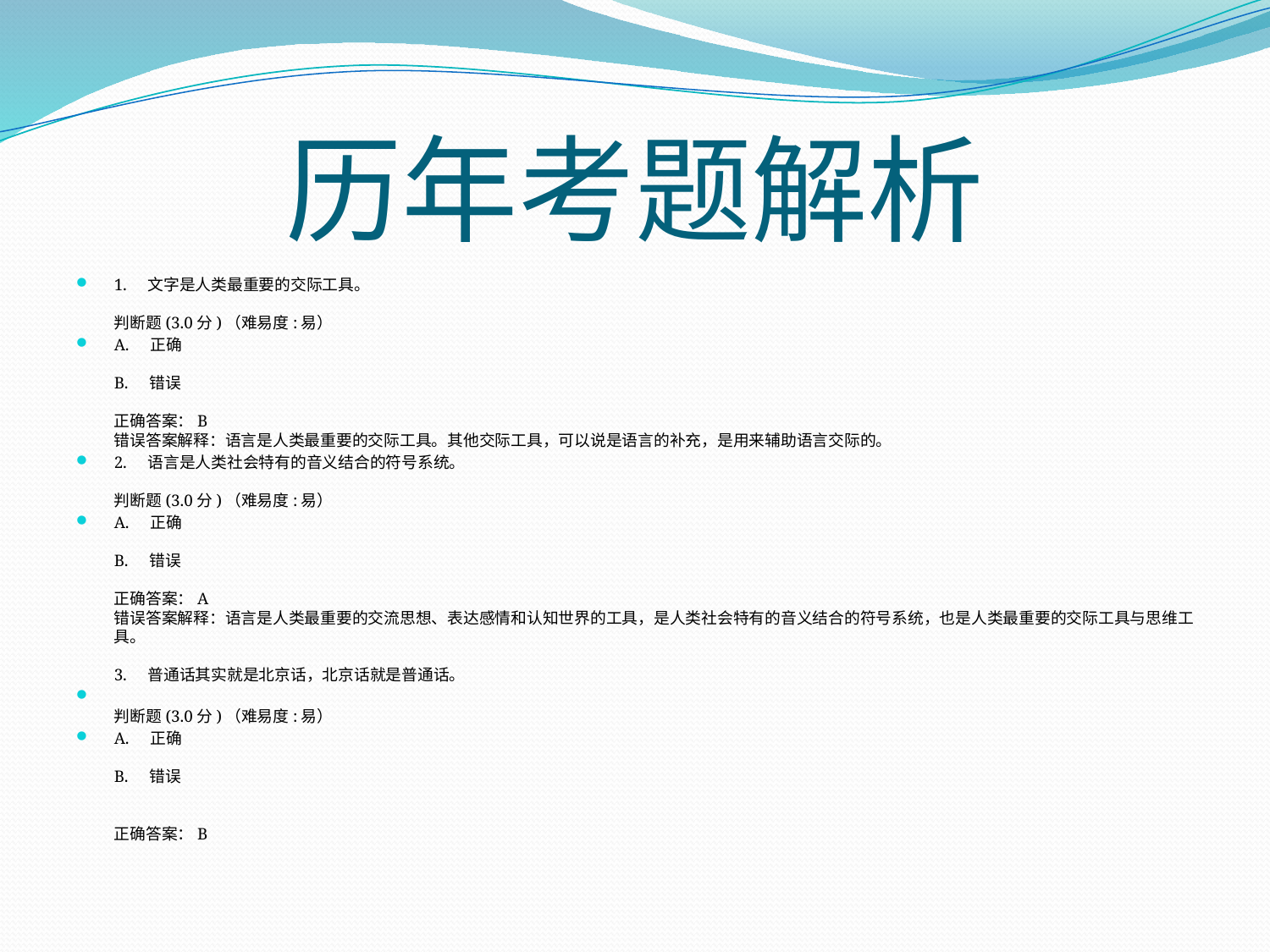

# 历年考题解析
1.    文字是人类最重要的交际工具。
判断题(3.0分)（难易度:易）
A.    正确
B.    错误
正确答案：B
错误答案解释：语言是人类最重要的交际工具。其他交际工具，可以说是语言的补充，是用来辅助语言交际的。
2.    语言是人类社会特有的音义结合的符号系统。
判断题(3.0分)（难易度:易）
A.    正确
B.    错误
正确答案：A
错误答案解释：语言是人类最重要的交流思想、表达感情和认知世界的工具，是人类社会特有的音义结合的符号系统，也是人类最重要的交际工具与思维工具。
3.    普通话其实就是北京话，北京话就是普通话。
判断题(3.0分)（难易度:易）
A.    正确
B.    错误
正确答案：B